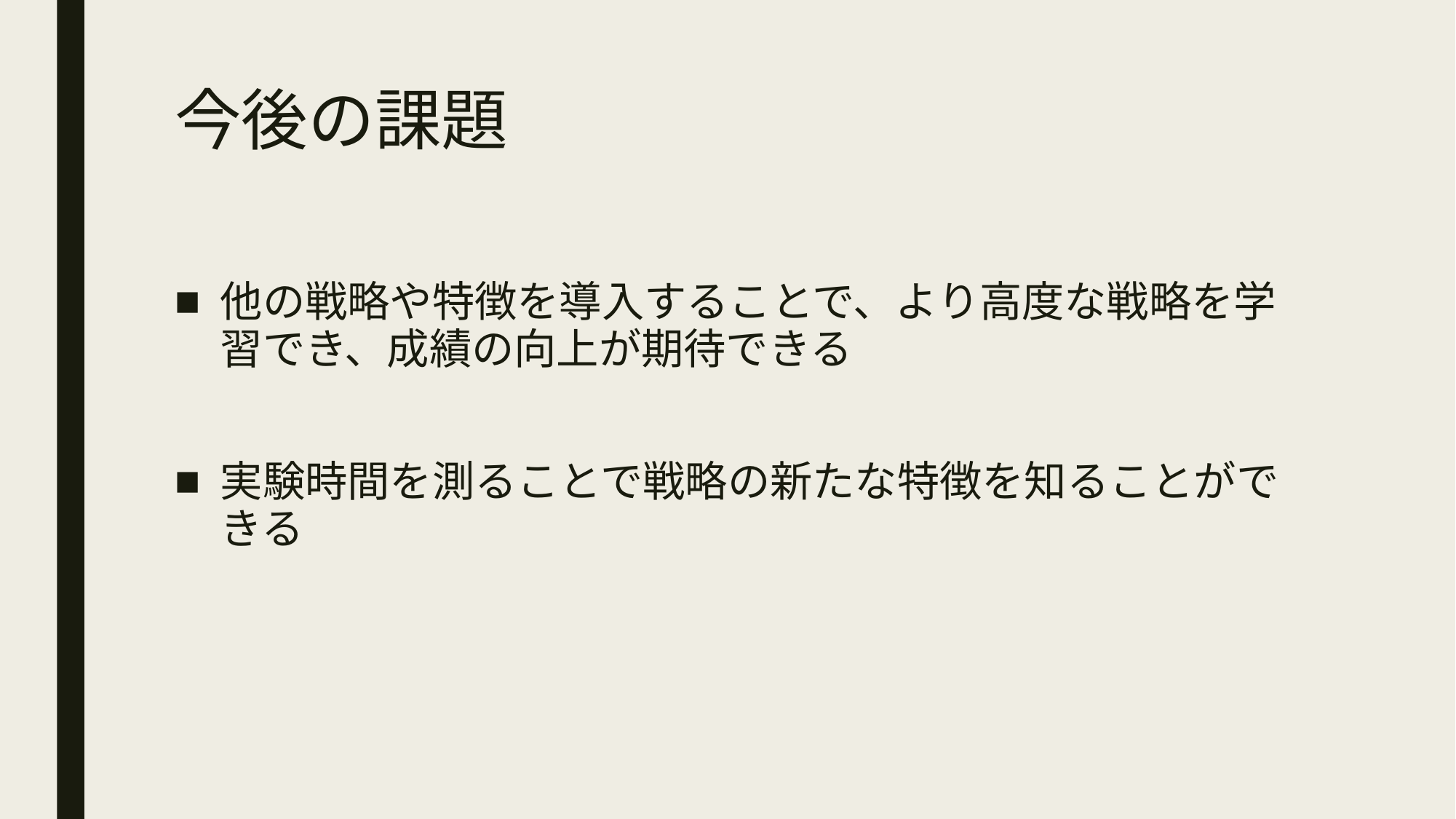

# 今後の課題
他の戦略や特徴を導入することで、より高度な戦略を学習でき、成績の向上が期待できる

実験時間を測ることで戦略の新たな特徴を知ることができる